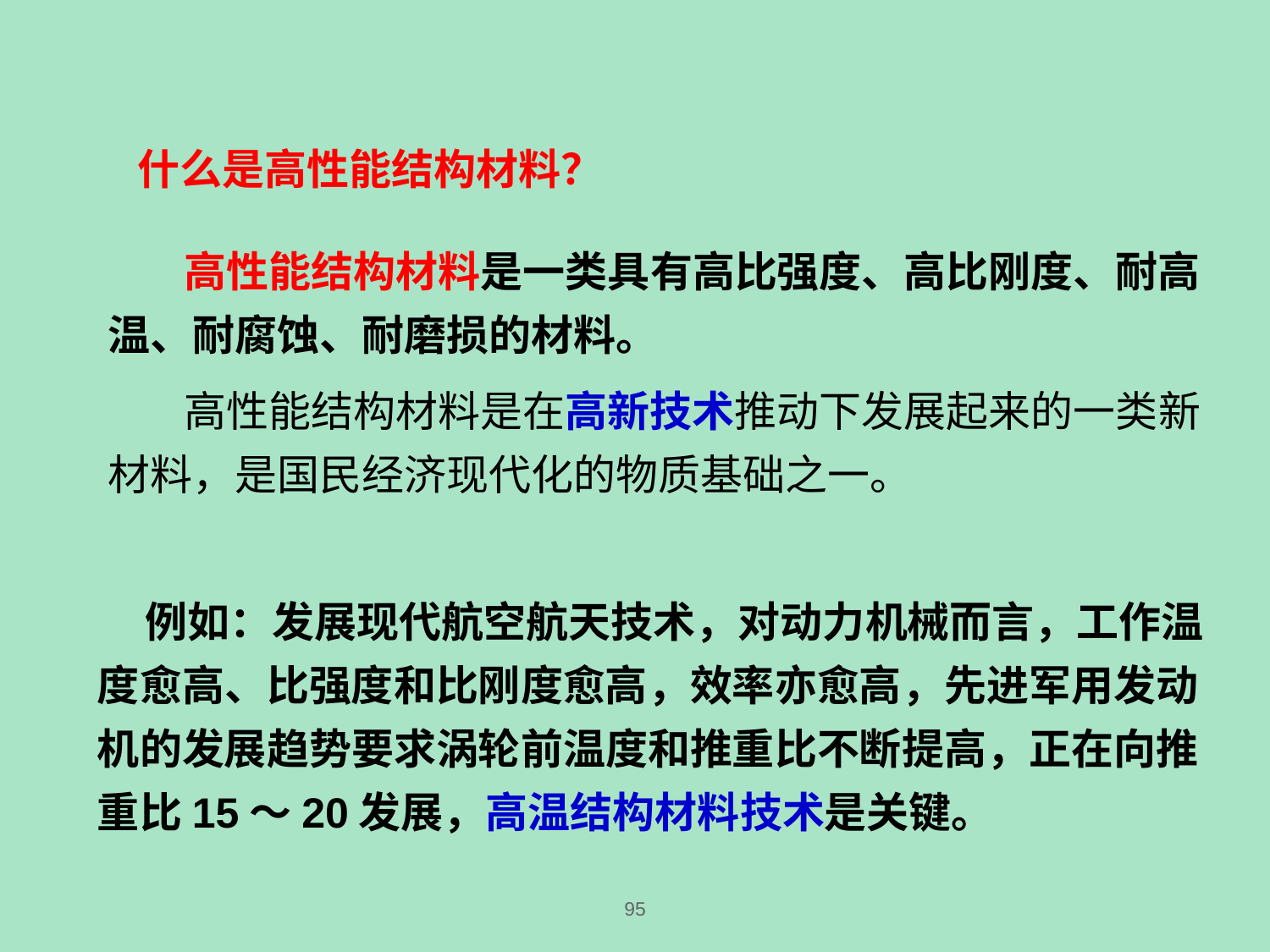

什么是高性能结构材料？
       高性能结构材料是一类具有高比强度、高比刚度、耐高温、耐腐蚀、耐磨损的材料。
       高性能结构材料是在高新技术推动下发展起来的一类新材料，是国民经济现代化的物质基础之一。
    例如：发展现代航空航天技术，对动力机械而言，工作温度愈高、比强度和比刚度愈高，效率亦愈高，先进军用发动机的发展趋势要求涡轮前温度和推重比不断提高，正在向推重比15～20发展，高温结构材料技术是关键。
95